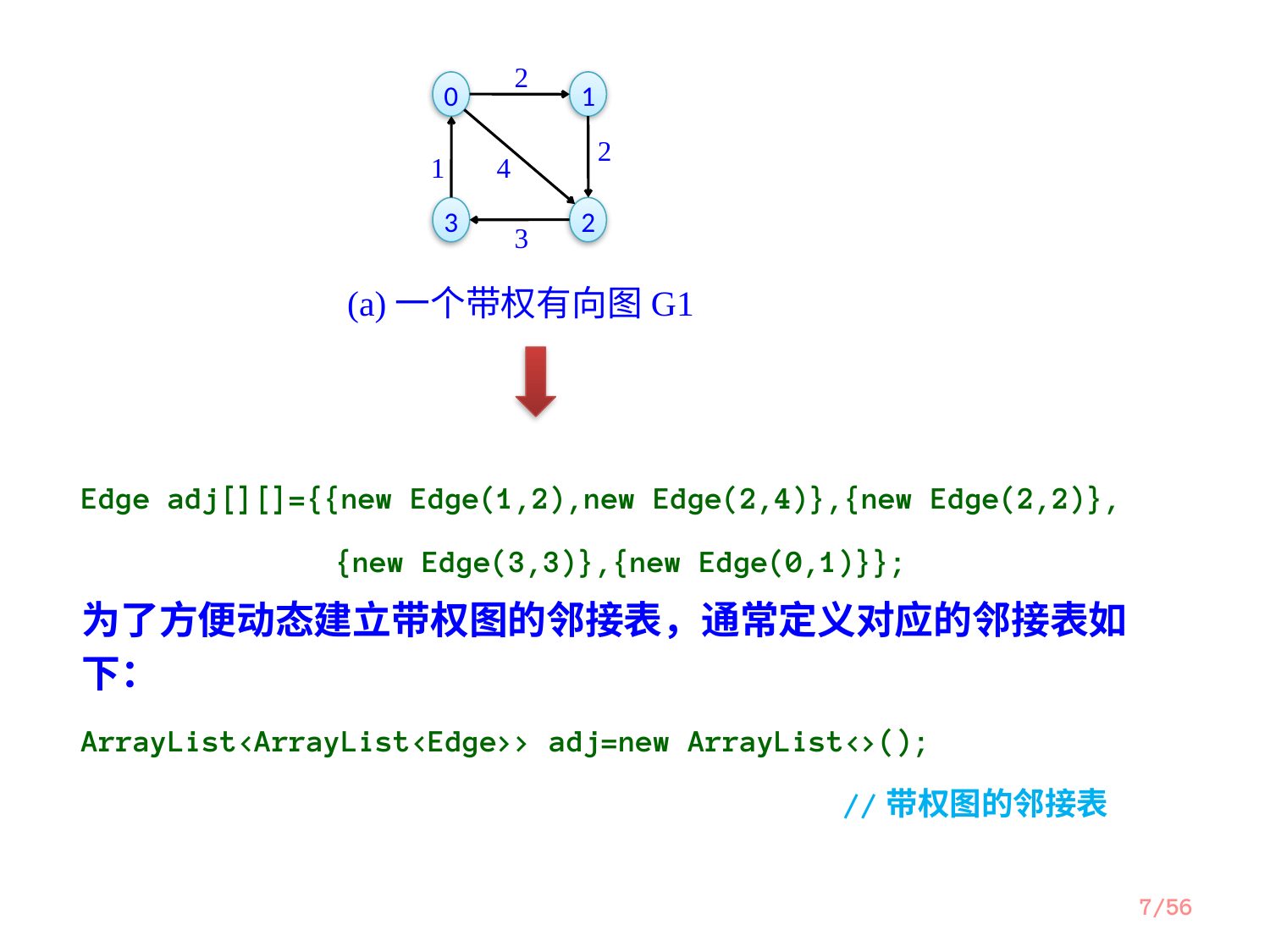

2
0
1

2
1
4
3
2

3
(a)一个带权有向图G1

Edge adj[][]={{new Edge(1,2),new Edge(2,4)},{new Edge(2,2)},
		{new Edge(3,3)},{new Edge(0,1)}};
为了方便动态建立带权图的邻接表，通常定义对应的邻接表如下：
ArrayList<ArrayList<Edge>> adj=new ArrayList<>();
						//带权图的邻接表
7/56